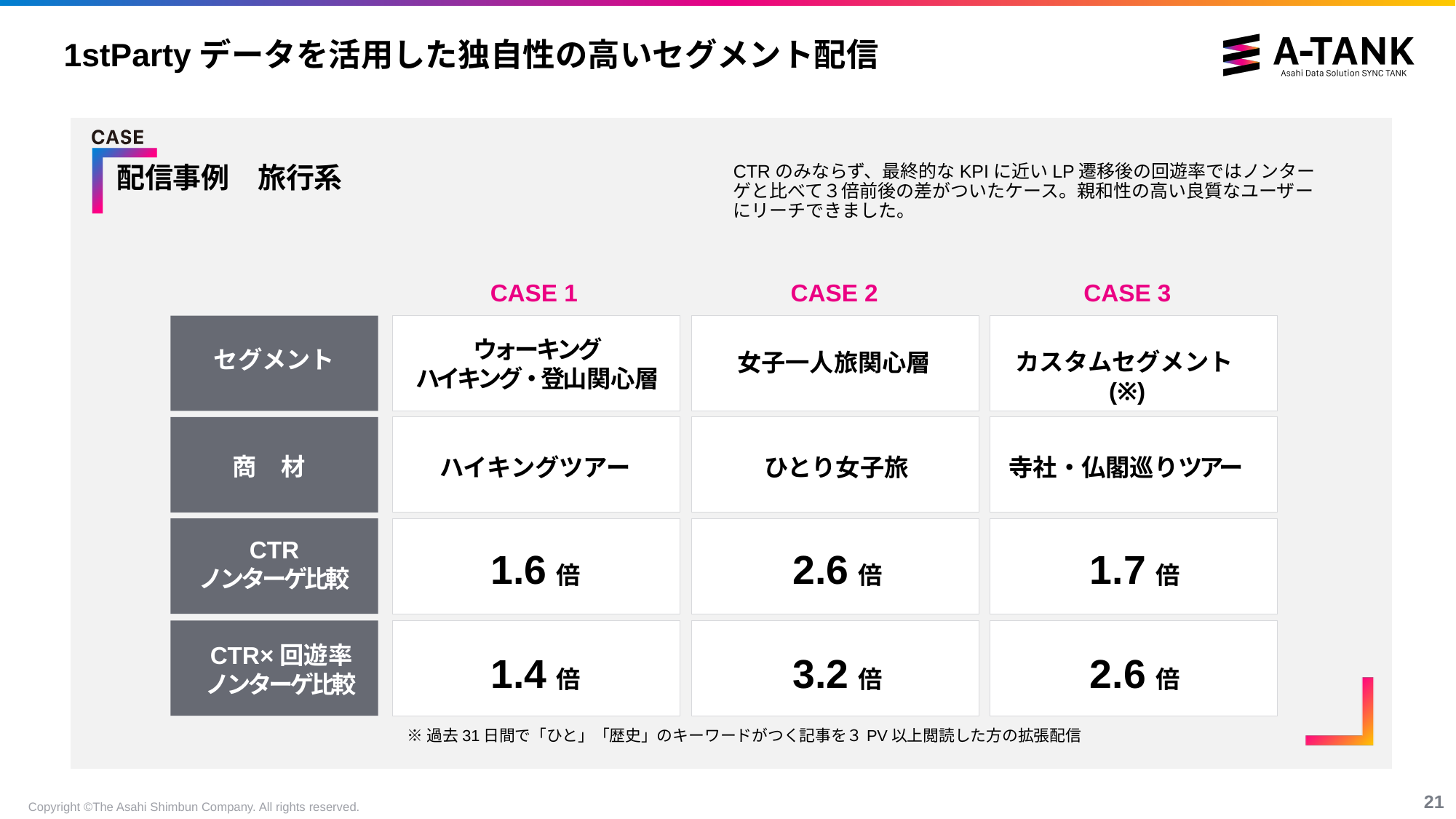

# 1stPartyデータを活用した独自性の高いセグメント配信
CTRのみならず、最終的なKPIに近いLP遷移後の回遊率ではノンターゲと比べて３倍前後の差がついたケース。親和性の高い良質なユーザーにリーチできました。

配信事例　旅行系
CASE 1
CASE 2
CASE 3

ウォーキング
ハイキング・登山関心層
セグメント
カスタムセグメント(※)
女子一人旅関心層

商　材
ひとり女子旅
寺社・仏閣巡りツアー
ハイキングツアー

CTR
ノンターゲ比較
2.6倍
1.6倍
1.7倍

CTR×回遊率
ノンターゲ比較
2.6倍
1.4倍
3.2倍
※過去31日間で「ひと」「歴史」のキーワードがつく記事を３PV以上閲読した方の拡張配信
21